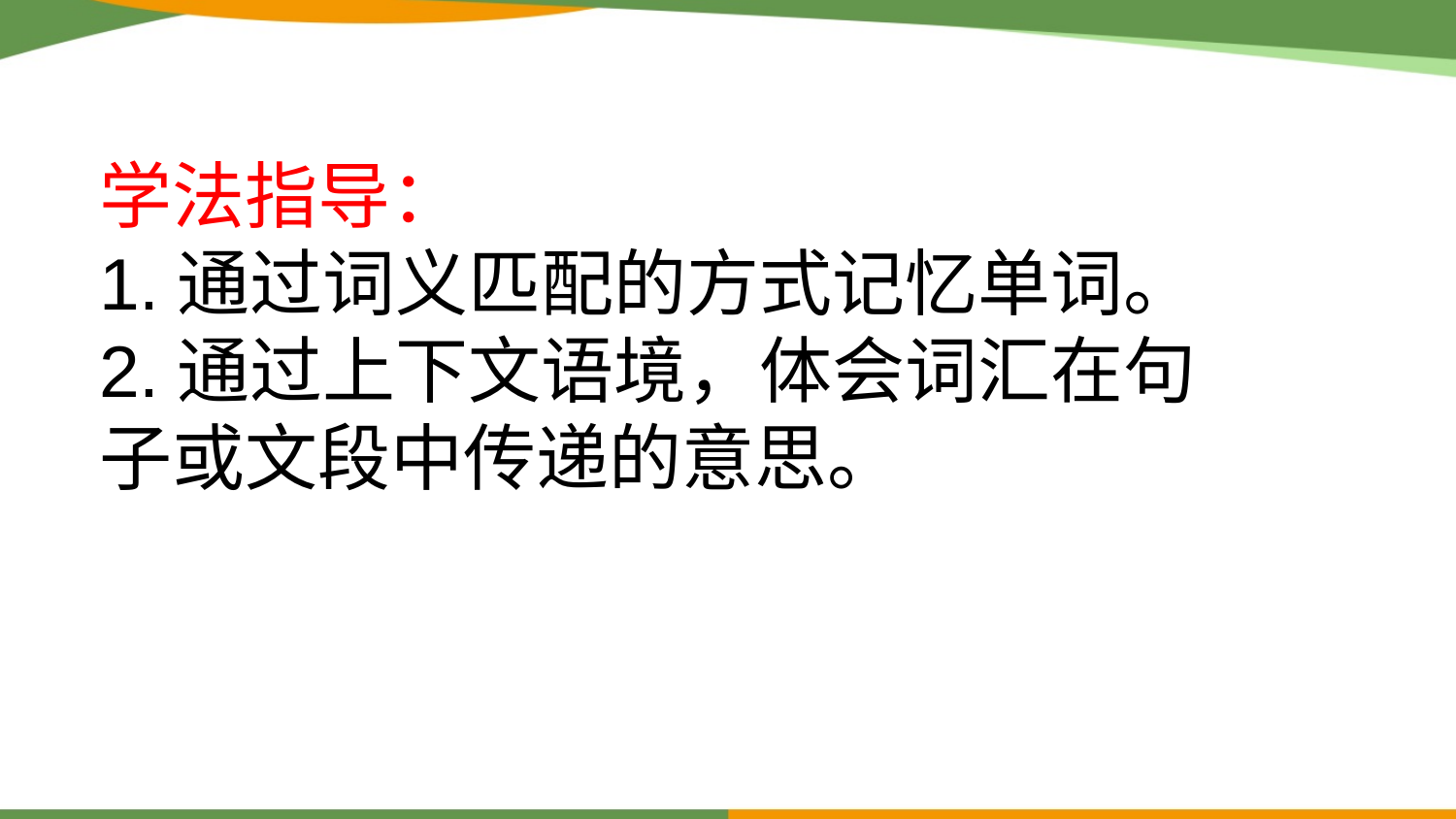

学法指导：
1.通过词义匹配的方式记忆单词。
2.通过上下文语境，体会词汇在句子或文段中传递的意思。